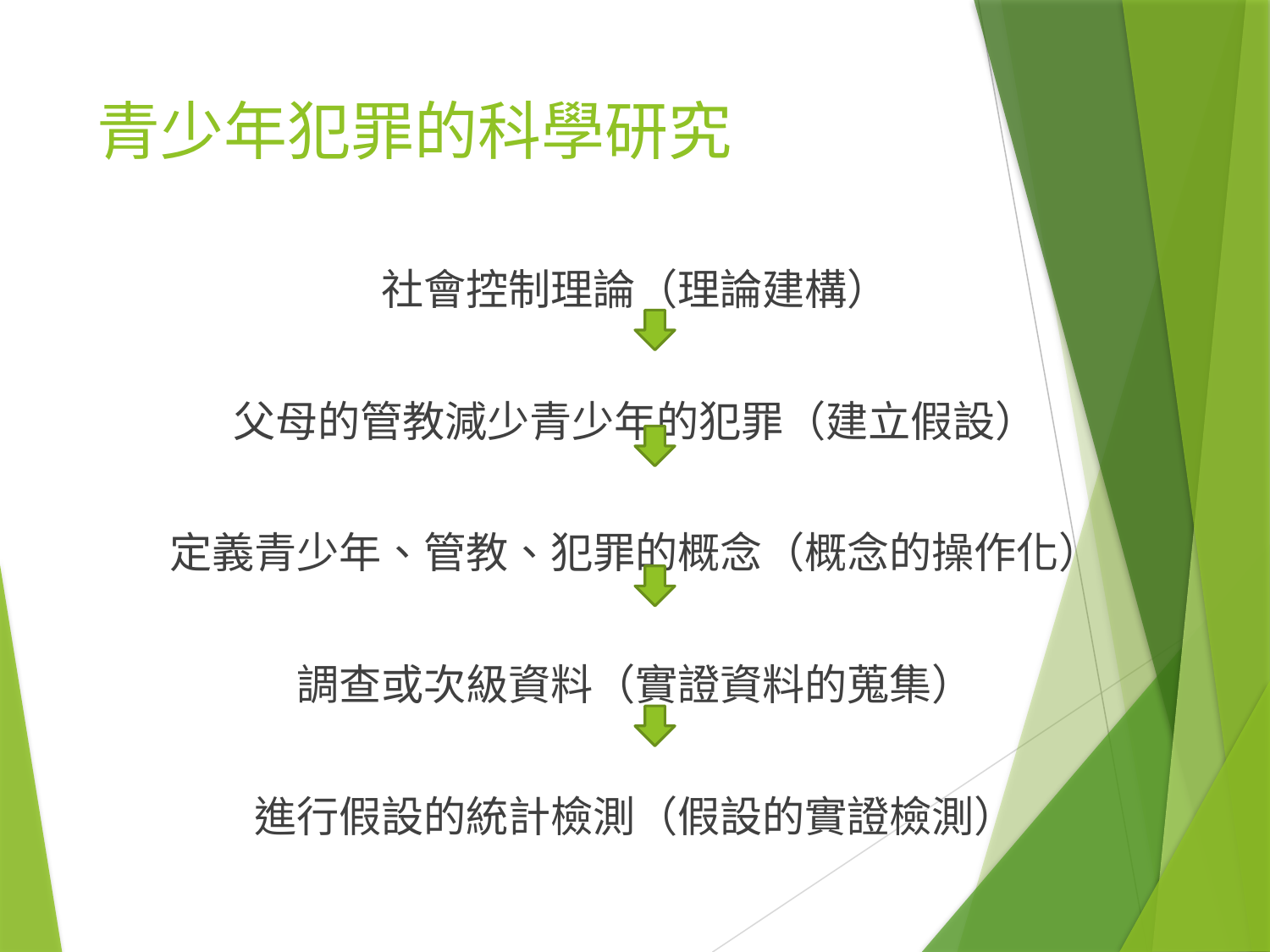

# 青少年犯罪的科學研究
社會控制理論（理論建構）

父母的管教減少青少年的犯罪（建立假設）

定義青少年、管教、犯罪的概念（概念的操作化）

調查或次級資料（實證資料的蒐集）

進行假設的統計檢測（假設的實證檢測）